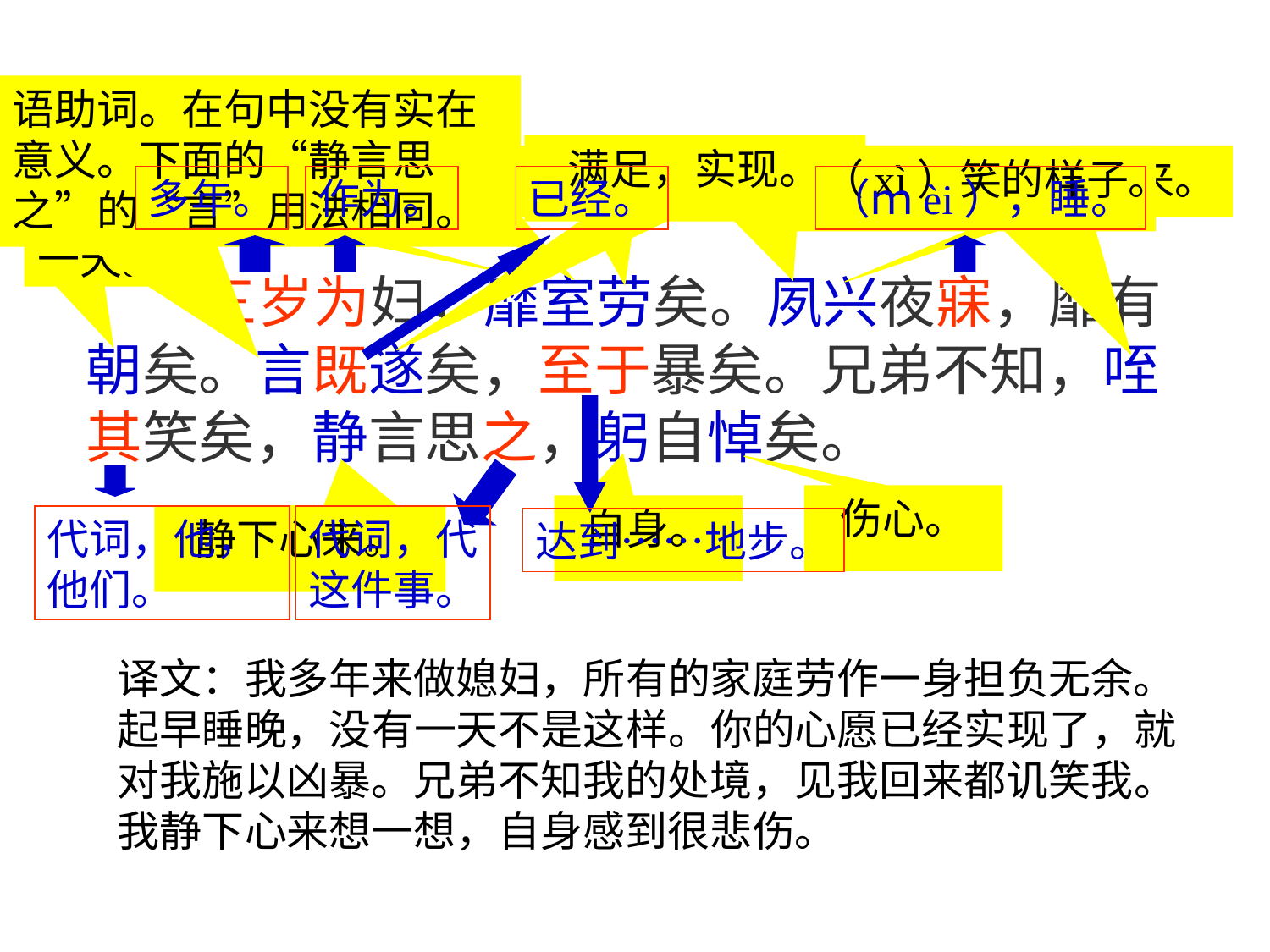

语助词。在句中没有实在意义。下面的“静言思之”的“言”用法相同。
满足，实现。
没有，不。
指家务。
劳作。
（ｓù）早。
（xì）笑的样子。
起来。
多年。
作为。
已经。
（ｍèi），睡。

一天。

        三岁为妇，靡室劳矣。夙兴夜寐，靡有
朝矣。言既遂矣，至于暴矣。兄弟不知，咥
其笑矣，静言思之，躬自悼矣。

伤心。
自身。
代词，他，
他们。
静下心来。
代词，代
这件事。
达到……地步。
译文：我多年来做媳妇，所有的家庭劳作一身担负无余。
起早睡晚，没有一天不是这样。你的心愿已经实现了，就
对我施以凶暴。兄弟不知我的处境，见我回来都讥笑我。
我静下心来想一想，自身感到很悲伤。